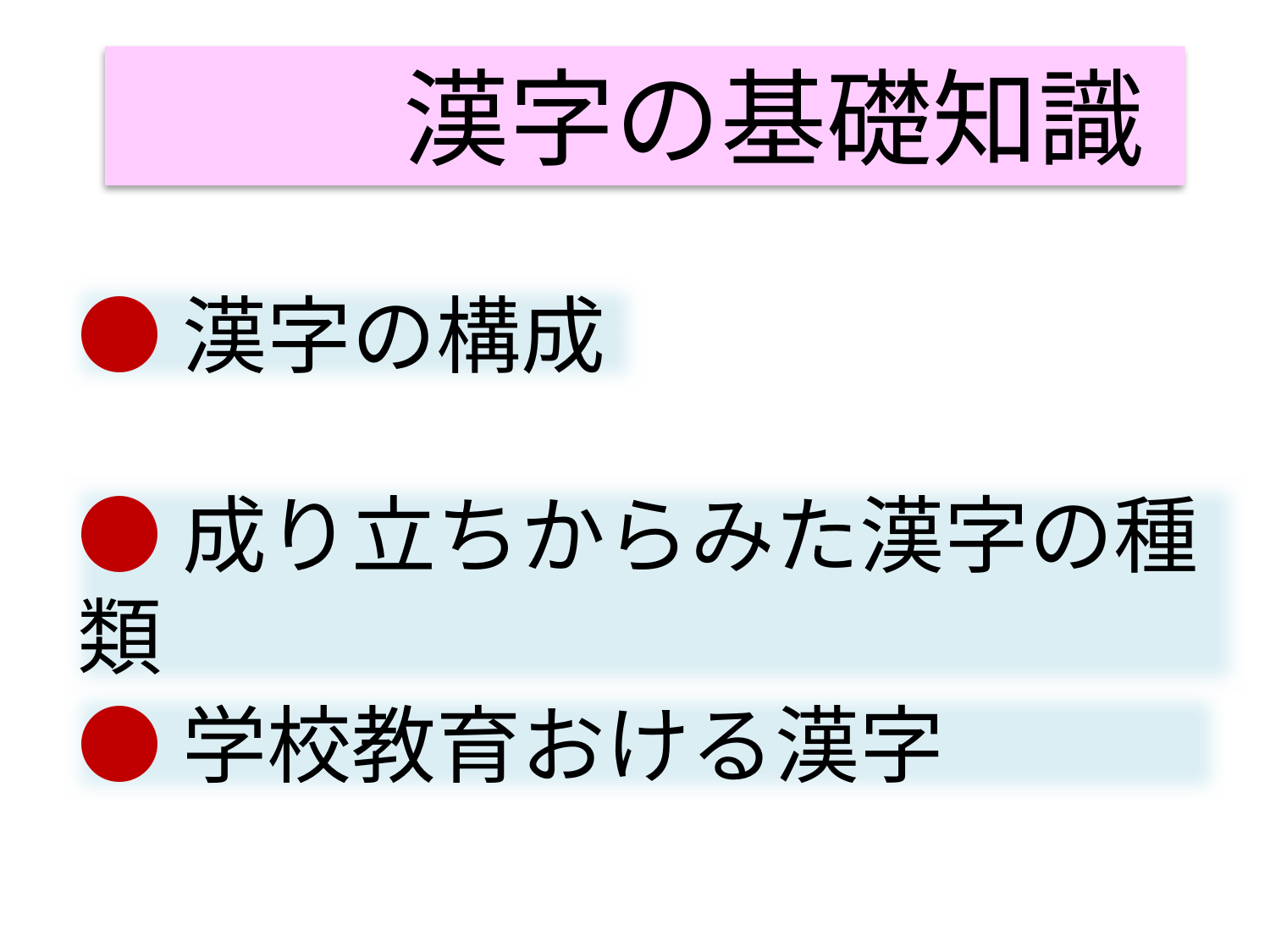

漢字の基礎知識
●漢字の構成
●成り立ちからみた漢字の種類
●学校教育おける漢字